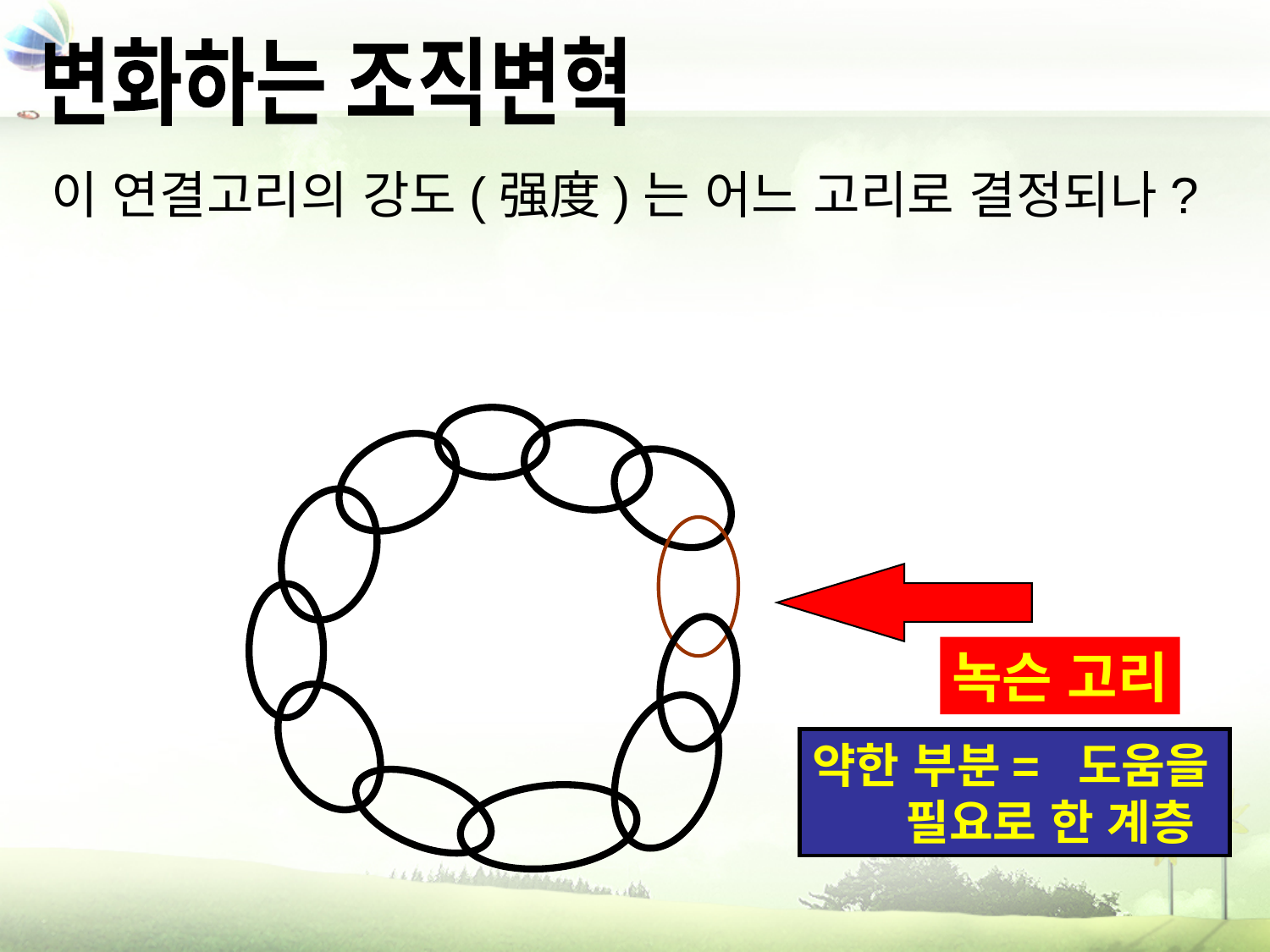

변화하는 조직변혁
이 연결고리의 강도(强度)는 어느 고리로 결정되나?

녹슨 고리

약한 부분=  도움을        필요로 한 계층